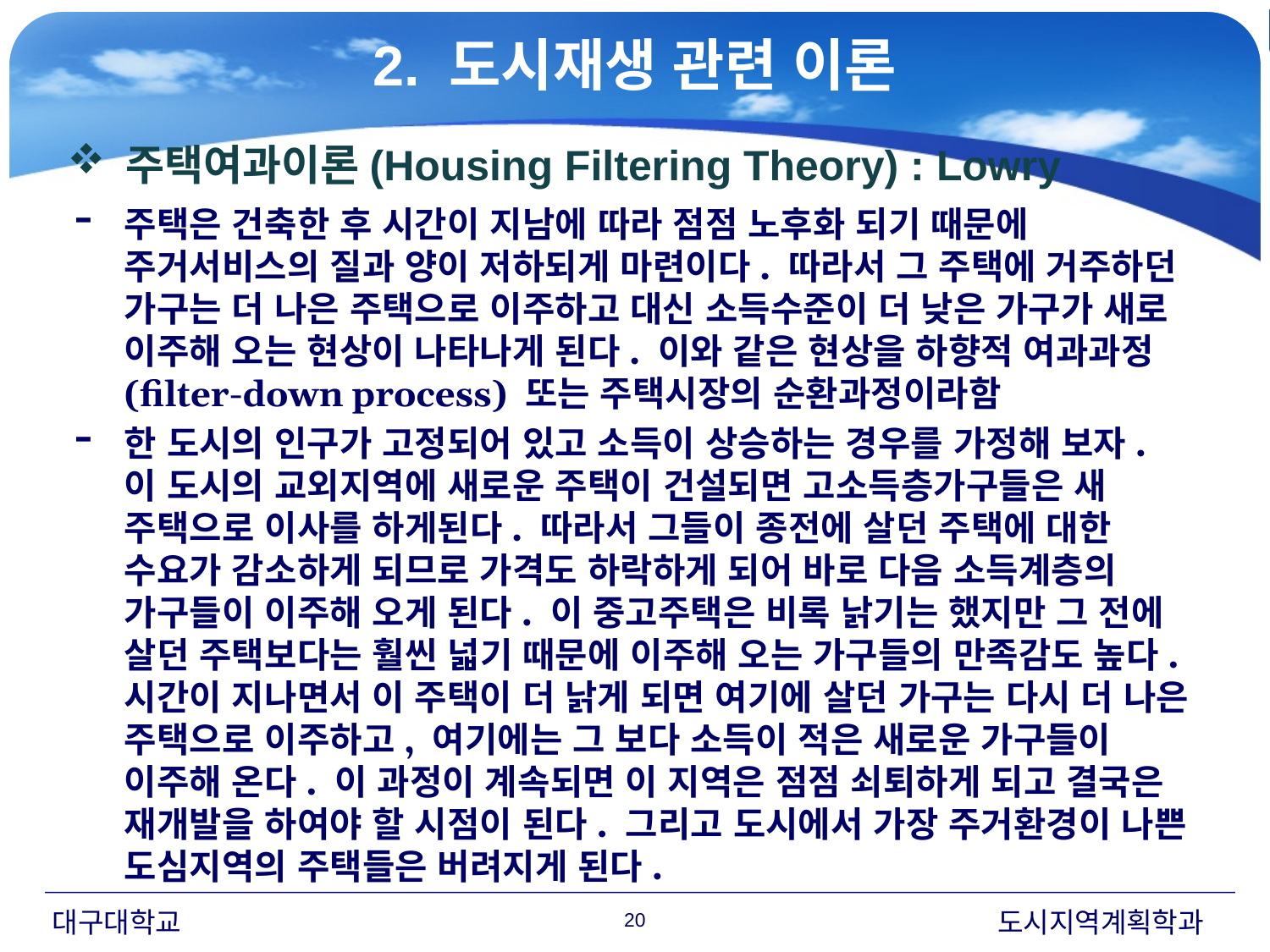

2. 도시재생 관련 이론
# 주택여과이론(Housing Filtering Theory) : Lowry
주택은 건축한 후 시간이 지남에 따라 점점 노후화 되기 때문에 주거서비스의 질과 양이 저하되게 마련이다. 따라서 그 주택에 거주하던 가구는 더 나은 주택으로 이주하고 대신 소득수준이 더 낮은 가구가 새로 이주해 오는 현상이 나타나게 된다. 이와 같은 현상을 하향적 여과과정(filter-down process) 또는 주택시장의 순환과정이라함
한 도시의 인구가 고정되어 있고 소득이 상승하는 경우를 가정해 보자. 이 도시의 교외지역에 새로운 주택이 건설되면 고소득층가구들은 새 주택으로 이사를 하게된다. 따라서 그들이 종전에 살던 주택에 대한 수요가 감소하게 되므로 가격도 하락하게 되어 바로 다음 소득계층의 가구들이 이주해 오게 된다. 이 중고주택은 비록 낡기는 했지만 그 전에 살던 주택보다는 훨씬 넓기 때문에 이주해 오는 가구들의 만족감도 높다. 시간이 지나면서 이 주택이 더 낡게 되면 여기에 살던 가구는 다시 더 나은 주택으로 이주하고, 여기에는 그 보다 소득이 적은 새로운 가구들이 이주해 온다. 이 과정이 계속되면 이 지역은 점점 쇠퇴하게 되고 결국은 재개발을 하여야 할 시점이 된다. 그리고 도시에서 가장 주거환경이 나쁜 도심지역의 주택들은 버려지게 된다.